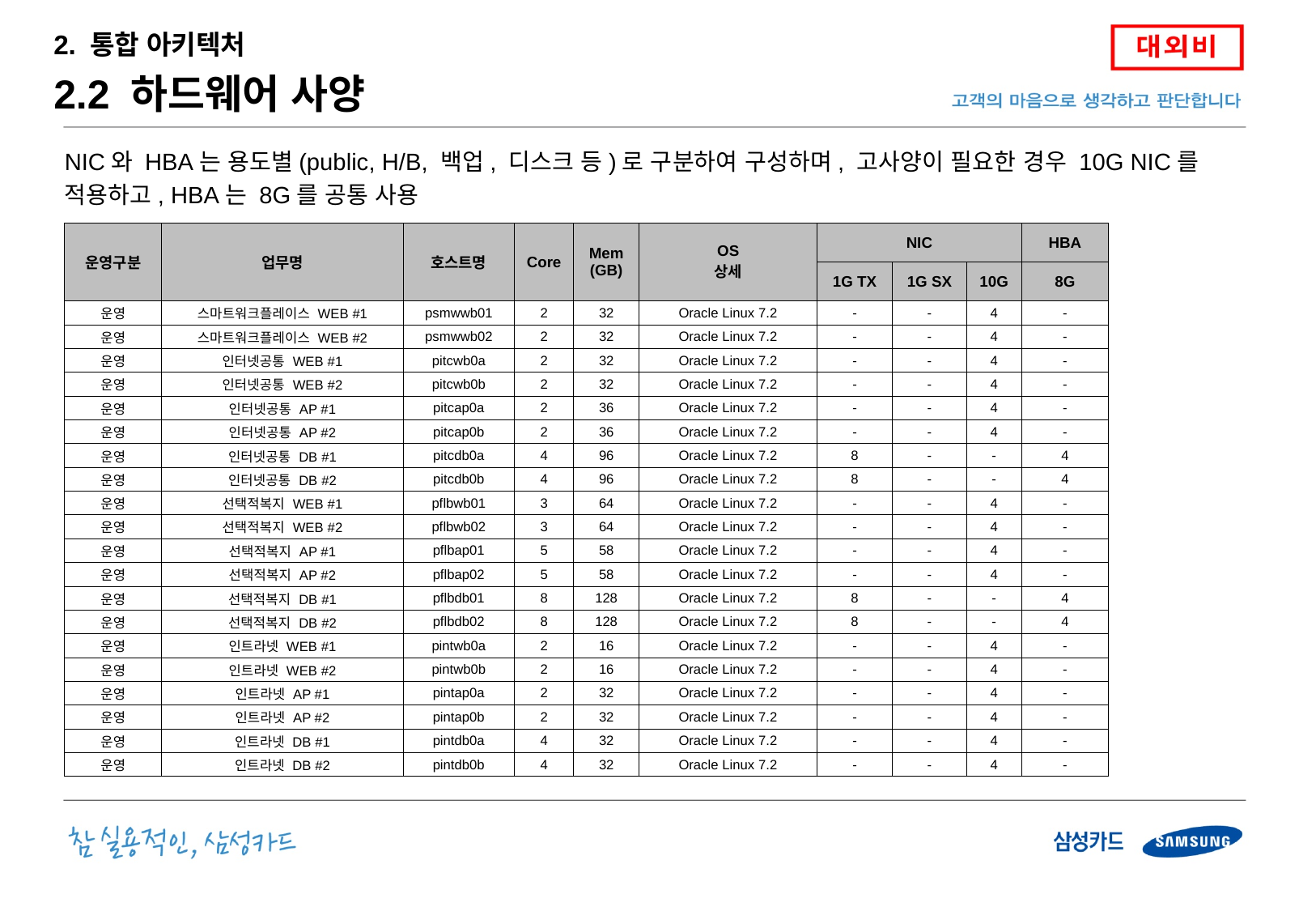

2. 통합 아키텍처
2.2 하드웨어 사양
NIC와 HBA는 용도별(public, H/B, 백업, 디스크 등)로 구분하여 구성하며, 고사양이 필요한 경우 10G NIC를 적용하고, HBA는 8G를 공통 사용
| 운영구분 | 업무명 | 호스트명 | Core | Mem (GB) | OS 상세 | NIC |  |  | HBA |
| --- | --- | --- | --- | --- | --- | --- | --- | --- | --- |
|  |  |  |  |  |  | 1G TX | 1G SX | 10G | 8G |
| 운영 | 스마트워크플레이스 WEB #1 | psmwwb01 | 2 | 32 | Oracle Linux 7.2 | - | - | 4 | - |
| 운영 | 스마트워크플레이스 WEB #2 | psmwwb02 | 2 | 32 | Oracle Linux 7.2 | - | - | 4 | - |
| 운영 | 인터넷공통 WEB #1 | pitcwb0a | 2 | 32 | Oracle Linux 7.2 | - | - | 4 | - |
| 운영 | 인터넷공통 WEB #2 | pitcwb0b | 2 | 32 | Oracle Linux 7.2 | - | - | 4 | - |
| 운영 | 인터넷공통 AP #1 | pitcap0a | 2 | 36 | Oracle Linux 7.2 | - | - | 4 | - |
| 운영 | 인터넷공통 AP #2 | pitcap0b | 2 | 36 | Oracle Linux 7.2 | - | - | 4 | - |
| 운영 | 인터넷공통 DB #1 | pitcdb0a | 4 | 96 | Oracle Linux 7.2 | 8 | - | - | 4 |
| 운영 | 인터넷공통 DB #2 | pitcdb0b | 4 | 96 | Oracle Linux 7.2 | 8 | - | - | 4 |
| 운영 | 선택적복지 WEB #1 | pflbwb01 | 3 | 64 | Oracle Linux 7.2 | - | - | 4 | - |
| 운영 | 선택적복지 WEB #2 | pflbwb02 | 3 | 64 | Oracle Linux 7.2 | - | - | 4 | - |
| 운영 | 선택적복지 AP #1 | pflbap01 | 5 | 58 | Oracle Linux 7.2 | - | - | 4 | - |
| 운영 | 선택적복지 AP #2 | pflbap02 | 5 | 58 | Oracle Linux 7.2 | - | - | 4 | - |
| 운영 | 선택적복지 DB #1 | pflbdb01 | 8 | 128 | Oracle Linux 7.2 | 8 | - | - | 4 |
| 운영 | 선택적복지 DB #2 | pflbdb02 | 8 | 128 | Oracle Linux 7.2 | 8 | - | - | 4 |
| 운영 | 인트라넷 WEB #1 | pintwb0a | 2 | 16 | Oracle Linux 7.2 | - | - | 4 | - |
| 운영 | 인트라넷 WEB #2 | pintwb0b | 2 | 16 | Oracle Linux 7.2 | - | - | 4 | - |
| 운영 | 인트라넷 AP #1 | pintap0a | 2 | 32 | Oracle Linux 7.2 | - | - | 4 | - |
| 운영 | 인트라넷 AP #2 | pintap0b | 2 | 32 | Oracle Linux 7.2 | - | - | 4 | - |
| 운영 | 인트라넷 DB #1 | pintdb0a | 4 | 32 | Oracle Linux 7.2 | - | - | 4 | - |
| 운영 | 인트라넷 DB #2 | pintdb0b | 4 | 32 | Oracle Linux 7.2 | - | - | 4 | - |